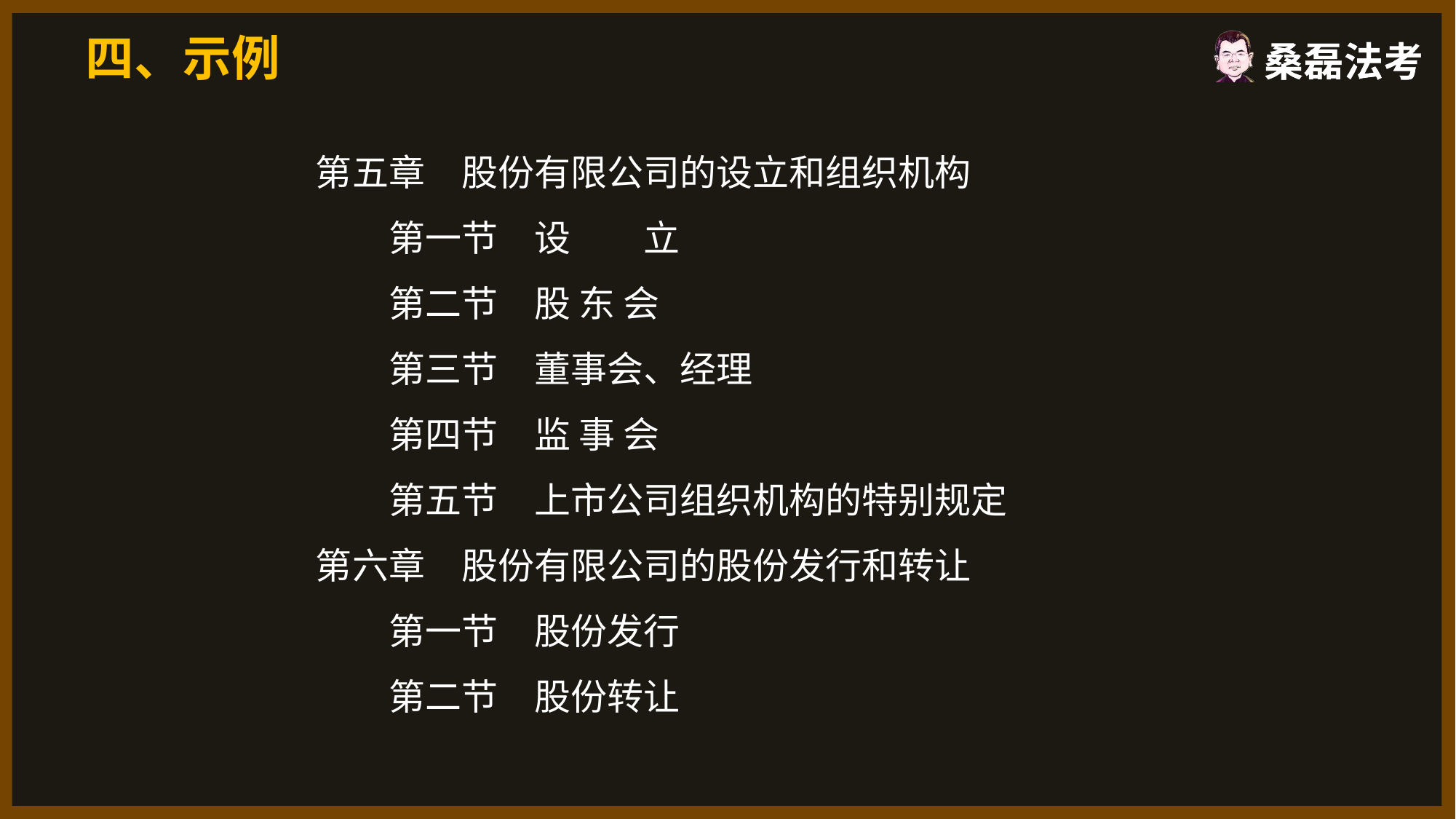

四、示例
　　第五章　股份有限公司的设立和组织机构
　　　　第一节　设　　立
　　　　第二节　股 东 会
　　　　第三节　董事会、经理
　　　　第四节　监 事 会
　　　　第五节　上市公司组织机构的特别规定
　　第六章　股份有限公司的股份发行和转让
　　　　第一节　股份发行
　　　　第二节　股份转让